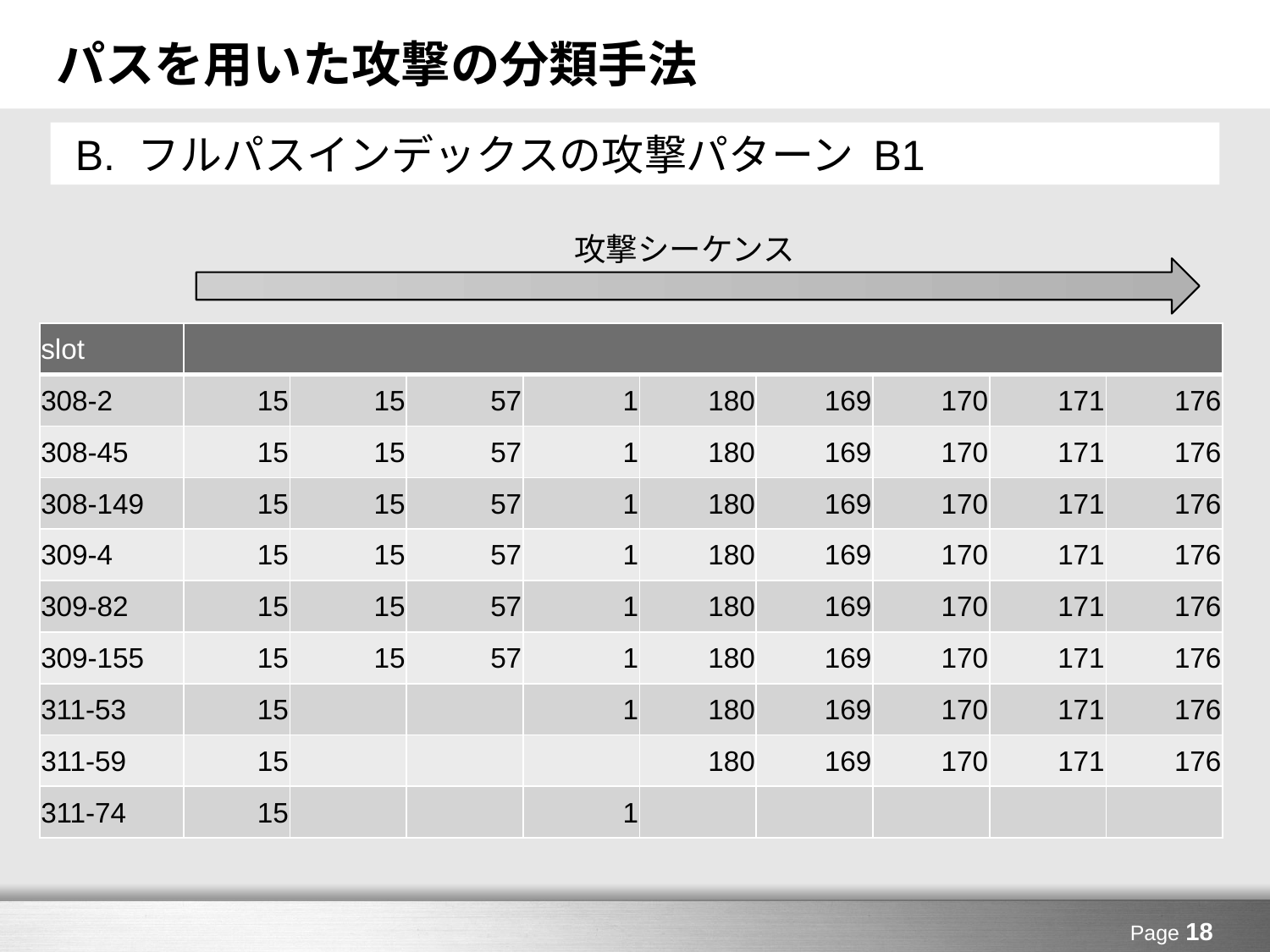

# パスを用いた攻撃の分類手法
B. フルパスインデックスの攻撃パターン B1
攻撃シーケンス

| slot |  |  |  |  |  |  |  |  |  |
| --- | --- | --- | --- | --- | --- | --- | --- | --- | --- |
| 308-2 | 15 | 15 | 57 | 1 | 180 | 169 | 170 | 171 | 176 |
| 308-45 | 15 | 15 | 57 | 1 | 180 | 169 | 170 | 171 | 176 |
| 308-149 | 15 | 15 | 57 | 1 | 180 | 169 | 170 | 171 | 176 |
| 309-4 | 15 | 15 | 57 | 1 | 180 | 169 | 170 | 171 | 176 |
| 309-82 | 15 | 15 | 57 | 1 | 180 | 169 | 170 | 171 | 176 |
| 309-155 | 15 | 15 | 57 | 1 | 180 | 169 | 170 | 171 | 176 |
| 311-53 | 15 |  |  | 1 | 180 | 169 | 170 | 171 | 176 |
| 311-59 | 15 |  |  |  | 180 | 169 | 170 | 171 | 176 |
| 311-74 | 15 |  |  | 1 |  |  |  |  |  |
Page 18